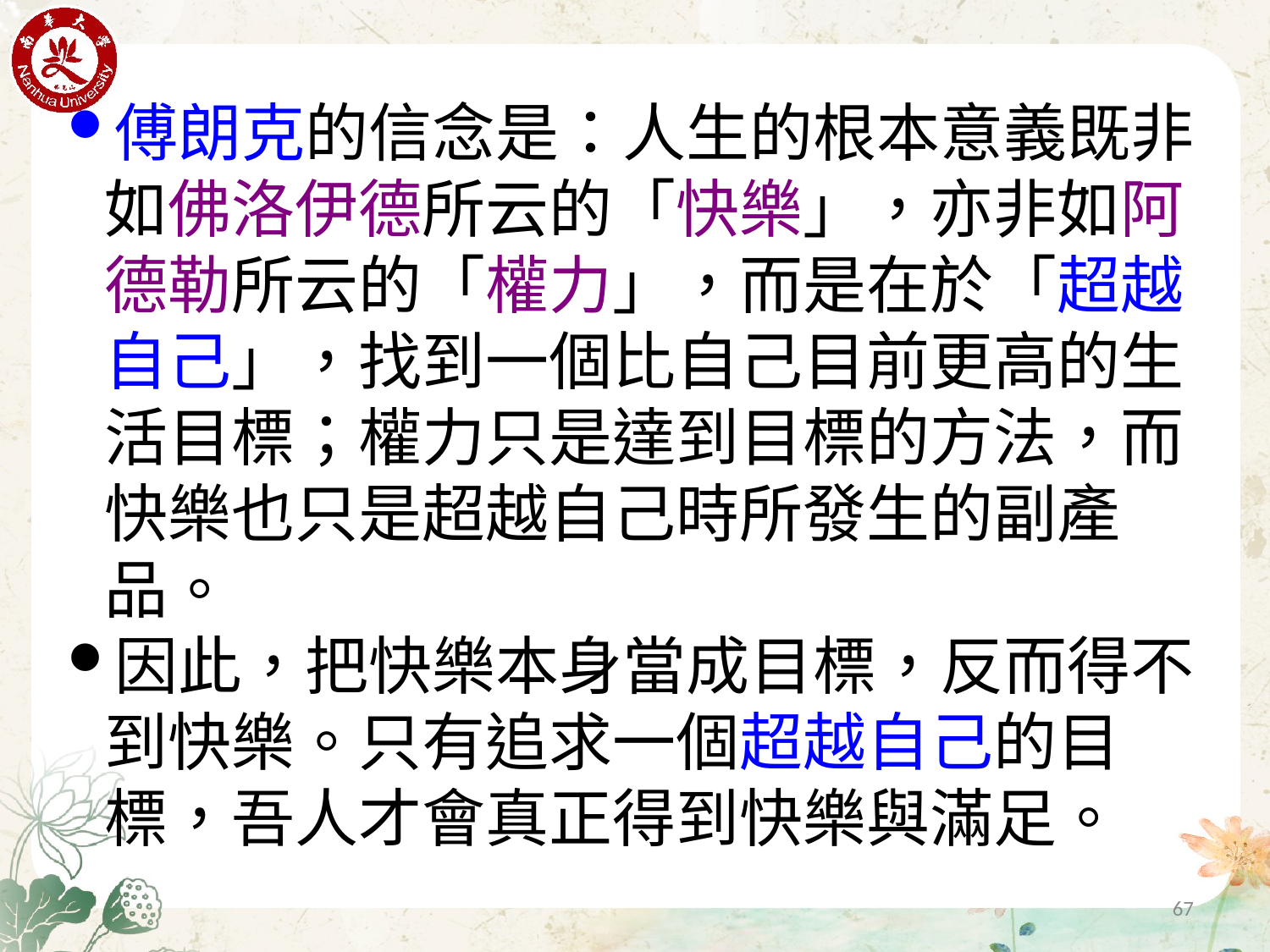

傅朗克的信念是：人生的根本意義既非如佛洛伊德所云的「快樂」，亦非如阿德勒所云的「權力」，而是在於「超越自己」，找到一個比自己目前更高的生活目標；權力只是達到目標的方法，而快樂也只是超越自己時所發生的副產品。
因此，把快樂本身當成目標，反而得不到快樂。只有追求一個超越自己的目標，吾人才會真正得到快樂與滿足。
67